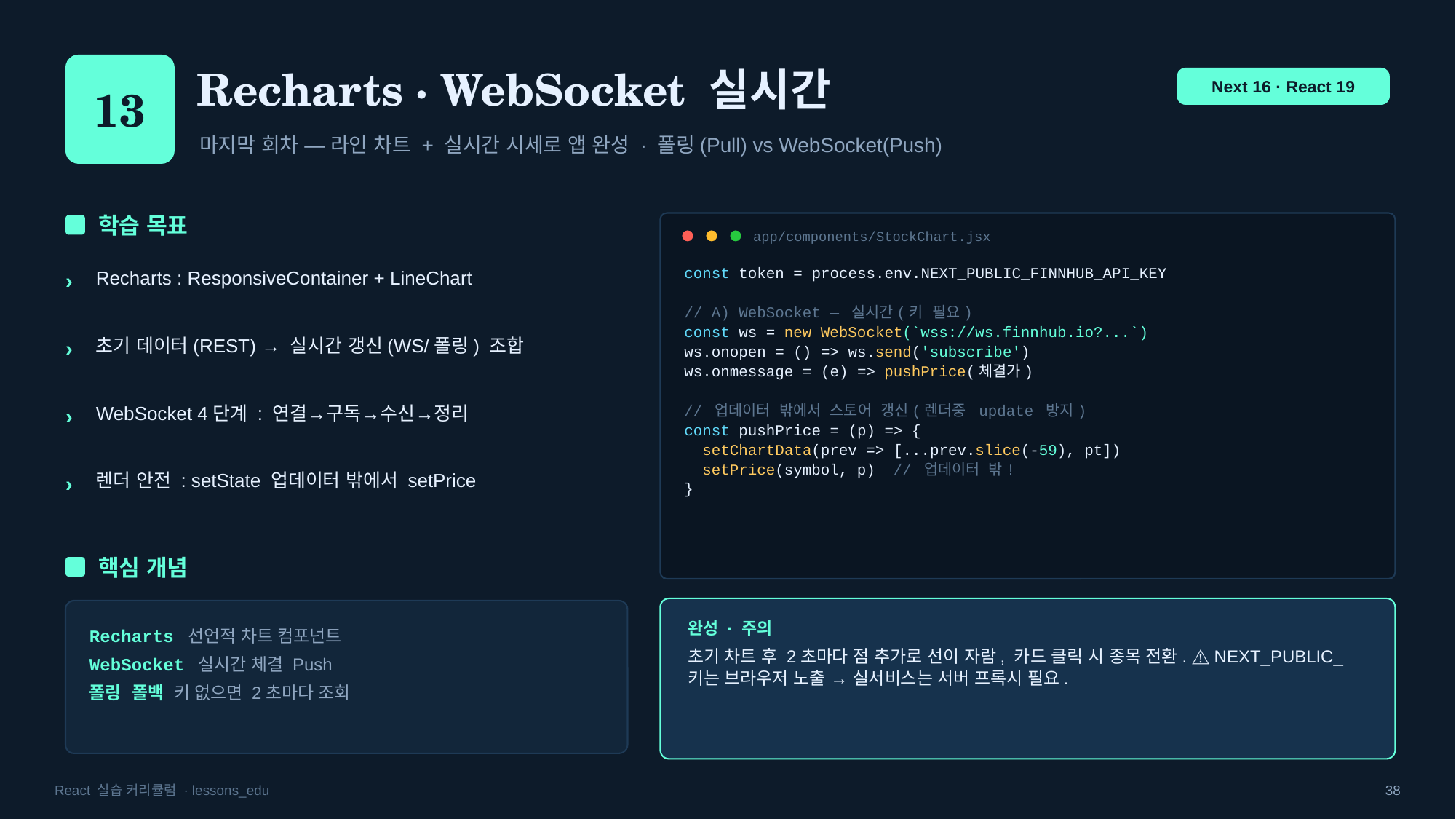

13
Recharts · WebSocket 실시간
Next 16 · React 19
마지막 회차 — 라인 차트 + 실시간 시세로 앱 완성 · 폴링(Pull) vs WebSocket(Push)
학습 목표

app/components/StockChart.jsx

const token = process.env.NEXT_PUBLIC_FINNHUB_API_KEY

// A) WebSocket — 실시간(키 필요)
const ws = new WebSocket(`wss://ws.finnhub.io?...`)
ws.onopen = () => ws.send('subscribe')
ws.onmessage = (e) => pushPrice(체결가)

// 업데이터 밖에서 스토어 갱신(렌더중 update 방지)
const pushPrice = (p) => {
  setChartData(prev => [...prev.slice(-59), pt])
  setPrice(symbol, p)  // 업데이터 밖!
}
›
Recharts : ResponsiveContainer + LineChart
›
초기 데이터(REST) → 실시간 갱신(WS/폴링) 조합
›
WebSocket 4단계 : 연결→구독→수신→정리
›
렌더 안전 : setState 업데이터 밖에서 setPrice
핵심 개념

완성 · 주의
Recharts  선언적 차트 컴포넌트
WebSocket  실시간 체결 Push
폴링 폴백  키 없으면 2초마다 조회
초기 차트 후 2초마다 점 추가로 선이 자람, 카드 클릭 시 종목 전환. ⚠️ NEXT_PUBLIC_ 키는 브라우저 노출 → 실서비스는 서버 프록시 필요.
React 실습 커리큘럼 · lessons_edu
38